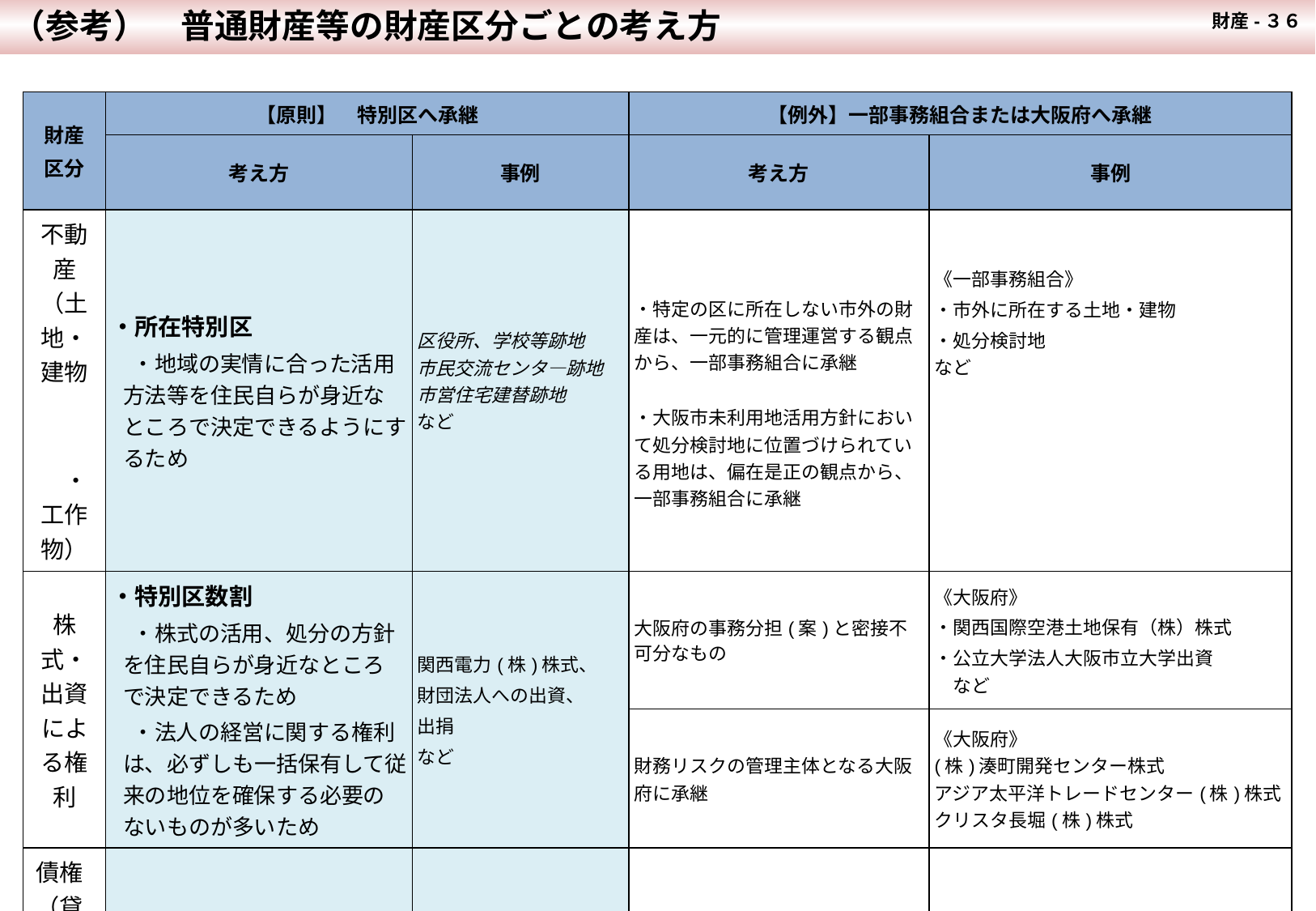

（参考）　普通財産等の財産区分ごとの考え方
財産-３６
あ財産-３９
| 財産 区分 | 【原則】　特別区へ承継 |  | 【例外】一部事務組合または大阪府へ承継 |  |
| --- | --- | --- | --- | --- |
|  | 考え方 | 事例 | 考え方 | 事例 |
| 不動産（土地・建物 　　　　・工作物） | ・所在特別区 　・地域の実情に合った活用方法等を住民自らが身近なところで決定できるようにするため | 区役所、学校等跡地 市民交流センタ―跡地 市営住宅建替跡地 など | ・特定の区に所在しない市外の財産は、一元的に管理運営する観点から、一部事務組合に承継 ・大阪市未利用地活用方針において処分検討地に位置づけられている用地は、偏在是正の観点から、一部事務組合に承継 | 《一部事務組合》 ・市外に所在する土地・建物 ・処分検討地　　　　　　　　　　　　など |
| 株式・出資による権利 | ・特別区数割 　・株式の活用、処分の方針を住民自らが身近なところで決定できるため 　・法人の経営に関する権利は、必ずしも一括保有して従来の地位を確保する必要のないものが多いため | 関西電力(株)株式、 財団法人への出資、 出捐 など | 大阪府の事務分担(案)と密接不可分なもの | 《大阪府》 ・関西国際空港土地保有（株）株式　 ・公立大学法人大阪市立大学出資　　　　など |
|  |  |  | 財務リスクの管理主体となる大阪府に承継 | 《大阪府》 (株)湊町開発センター株式 アジア太平洋トレードセンター(株)株式 クリスタ長堀(株)株式 |
| 債権 （貸付金・　　　　　 　　　保証金） | ・個人向け貸付金 　債務者割 　・住民との関係が直接的であり、　個々の実情に応じた債権管理を行う必要があるため、区内の債務者数や債務額に応じて配分 | 災害援護資金貸付金 国民健康保険出産費資金貸付金 など | 大阪府の事務分担(案)と密接不可分なもの | 《大阪府》 母子福祉貸付金 父子福祉貸付金 寡婦福祉貸付金 |